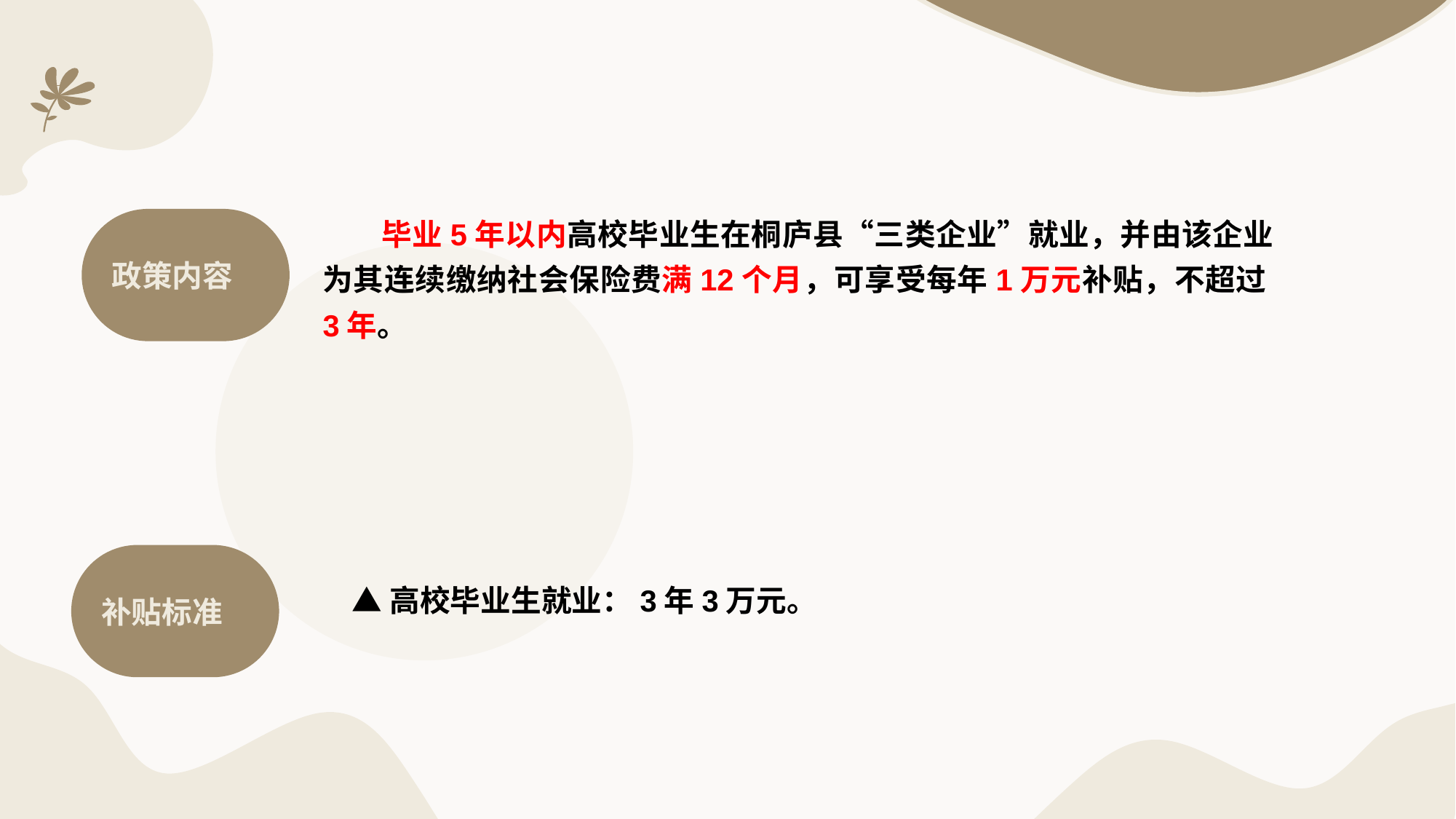

毕业5年以内高校毕业生在桐庐县“三类企业”就业，并由该企业为其连续缴纳社会保险费满12个月，可享受每年1万元补贴，不超过3年。

政策内容

补贴标准
▲高校毕业生就业：3年3万元。